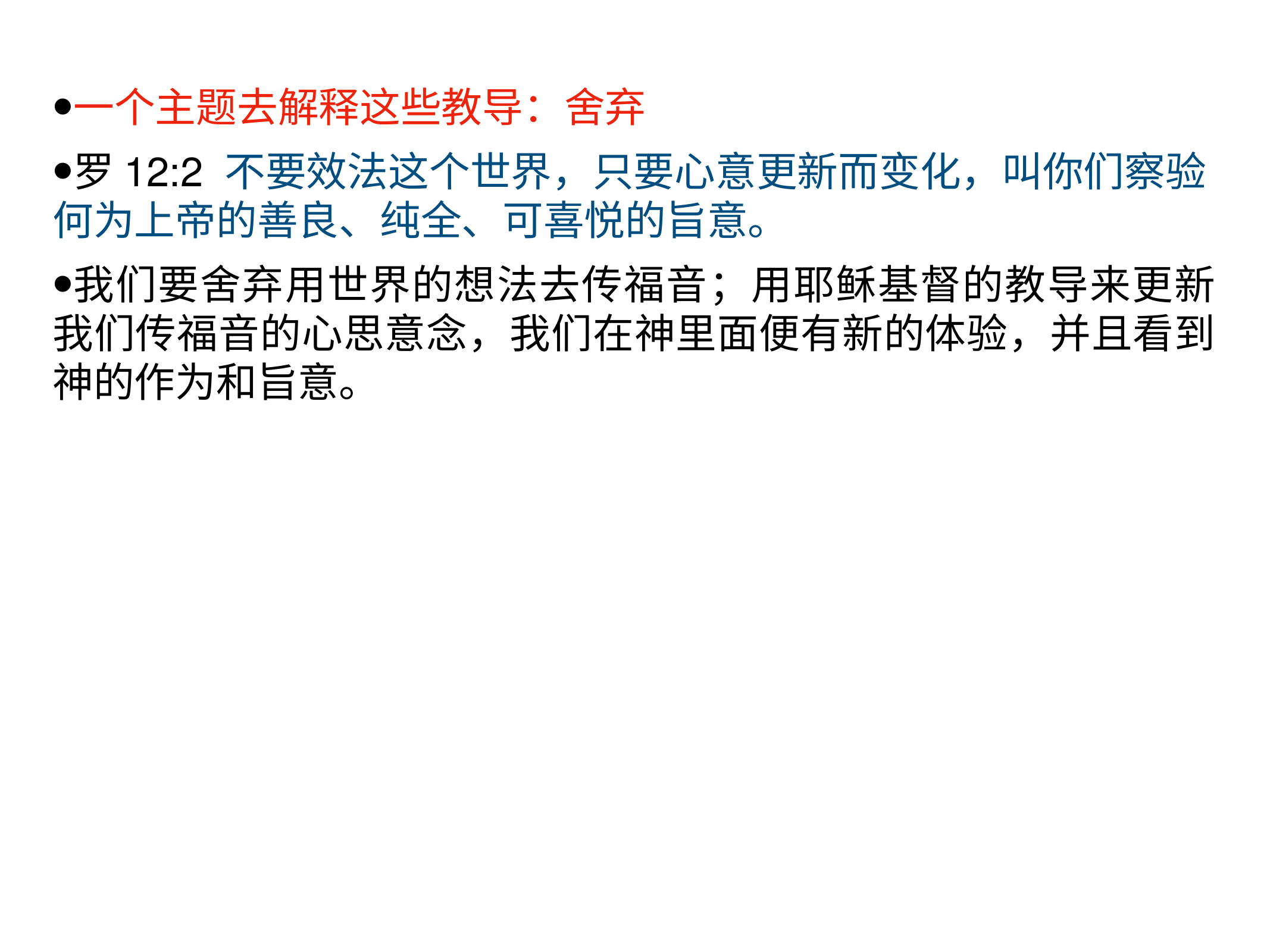

一个主题去解释这些教导：舍弃
罗12:2 不要效法这个世界，只要心意更新而变化，叫你们察验何为上帝的善良、纯全、可喜悦的旨意。
我们要舍弃用世界的想法去传福音；用耶稣基督的教导来更新我们传福音的心思意念，我们在神里面便有新的体验，并且看到神的作为和旨意。